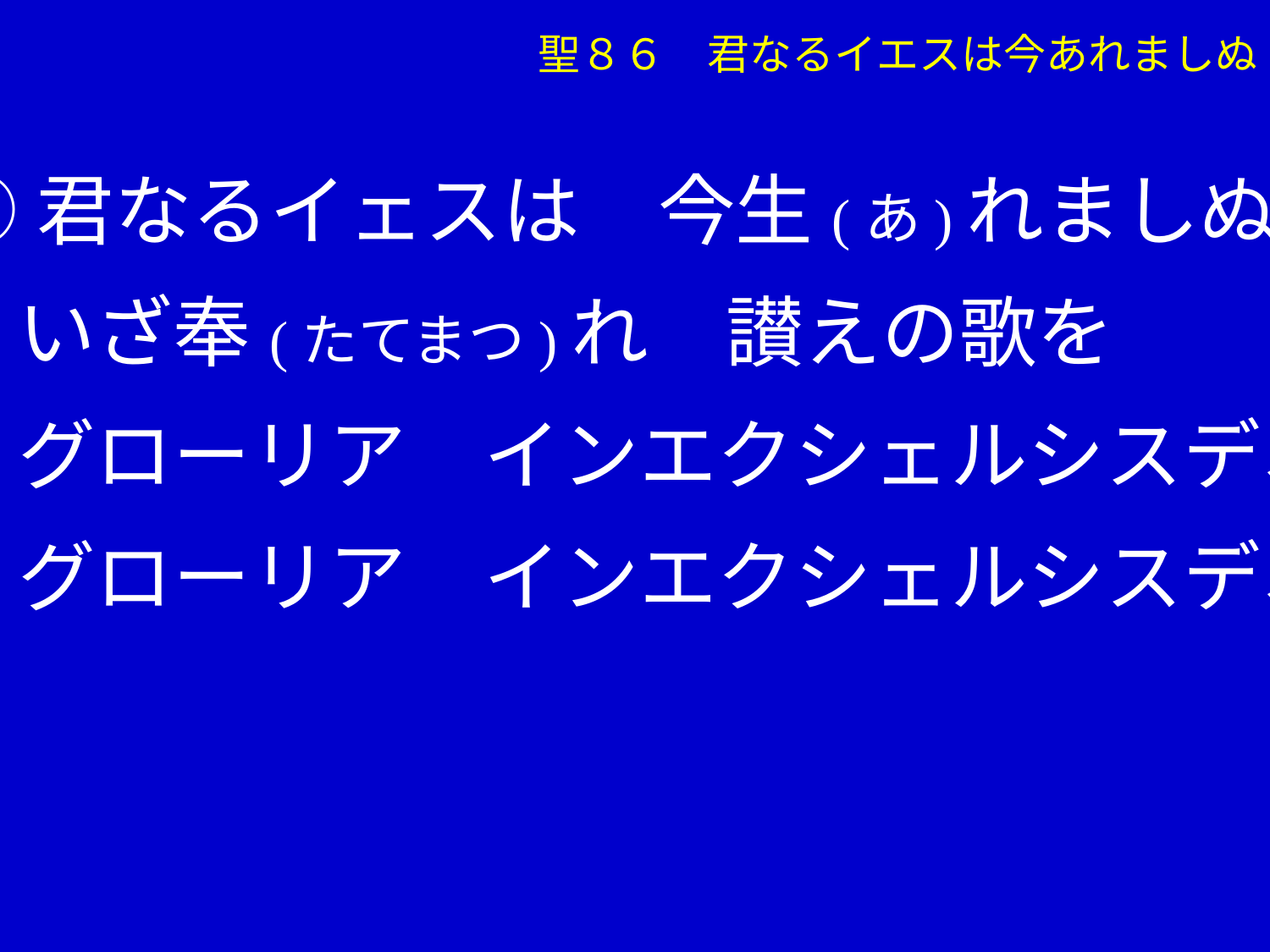

聖８６　君なるイエスは今あれましぬ
①君なるイェスは　今生(あ)れましぬ
　いざ奉(たてまつ)れ　讃えの歌を
　グローリア　インエクシェルシスデオ
　グローリア　インエクシェルシスデオ